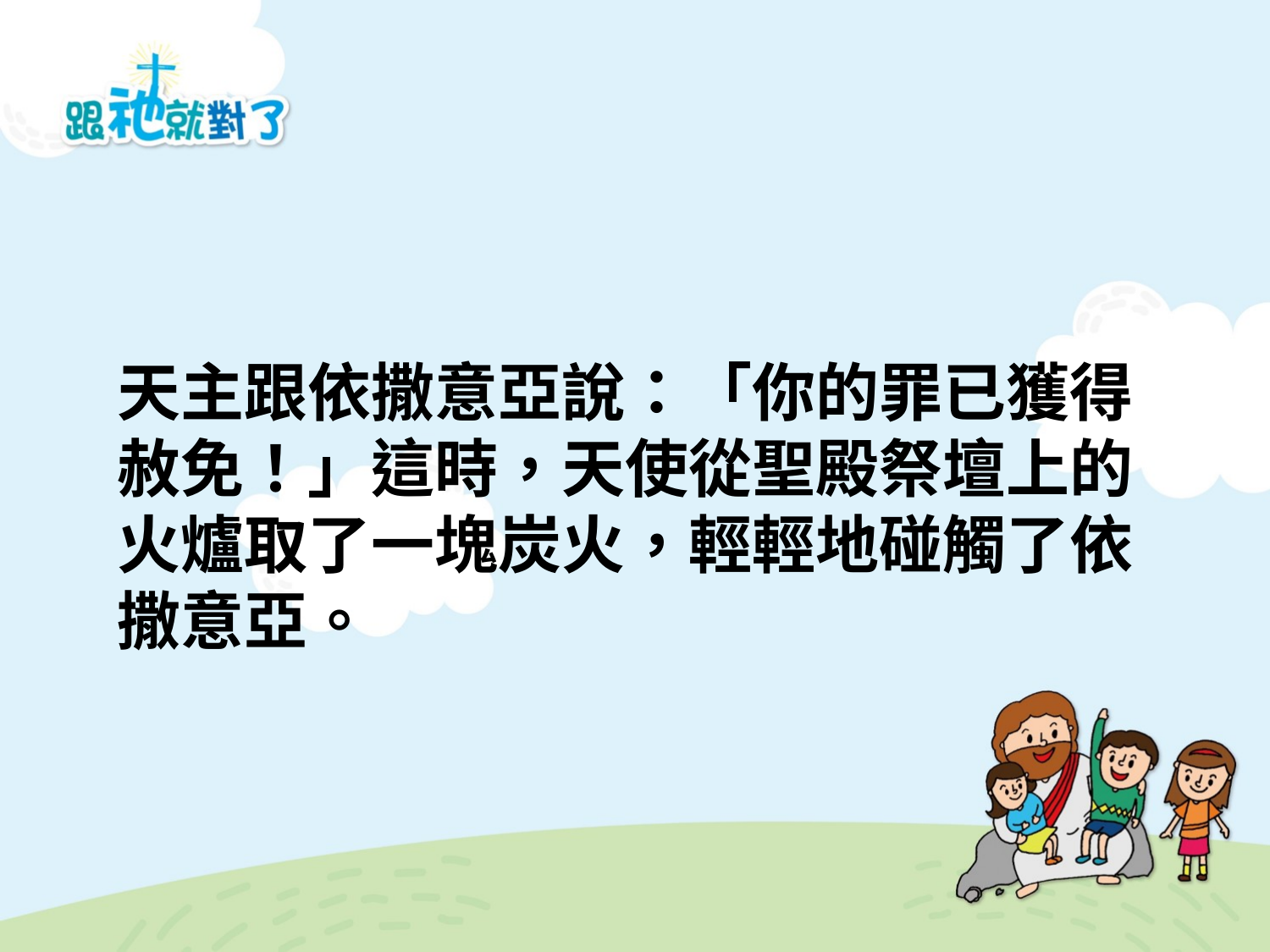

天主跟依撒意亞說：「你的罪已獲得赦免！」這時，天使從聖殿祭壇上的火爐取了一塊炭火，輕輕地碰觸了依撒意亞。